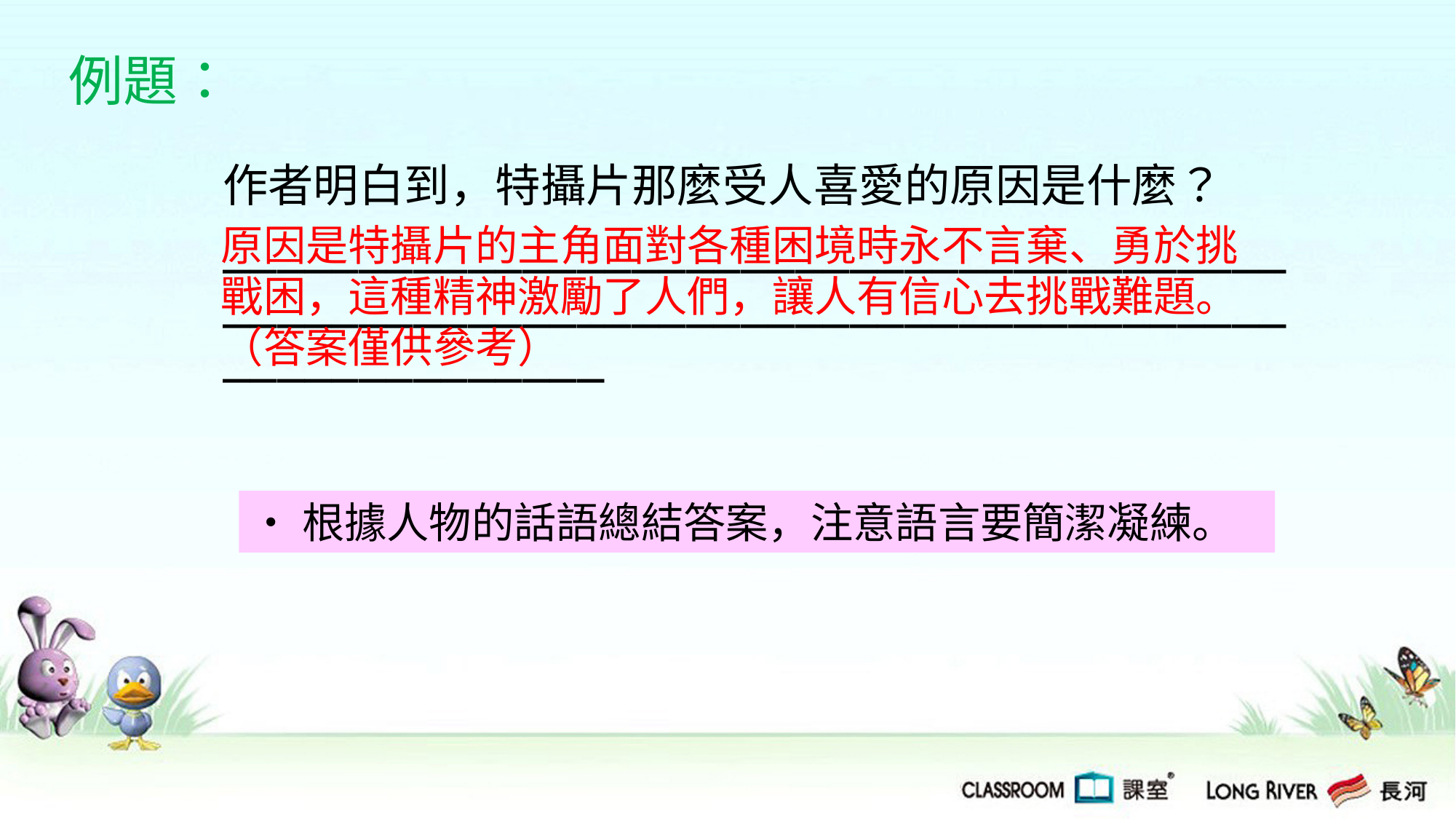

例題：
作者明白到，特攝片那麼受人喜愛的原因是什麼？
____________________________________________________________________________________________
原因是特攝片的主角面對各種困境時永不言棄、勇於挑戰困，這種精神激勵了人們，讓人有信心去挑戰難題。（答案僅供參考）
‧根據人物的話語總結答案，注意語言要簡潔凝練。